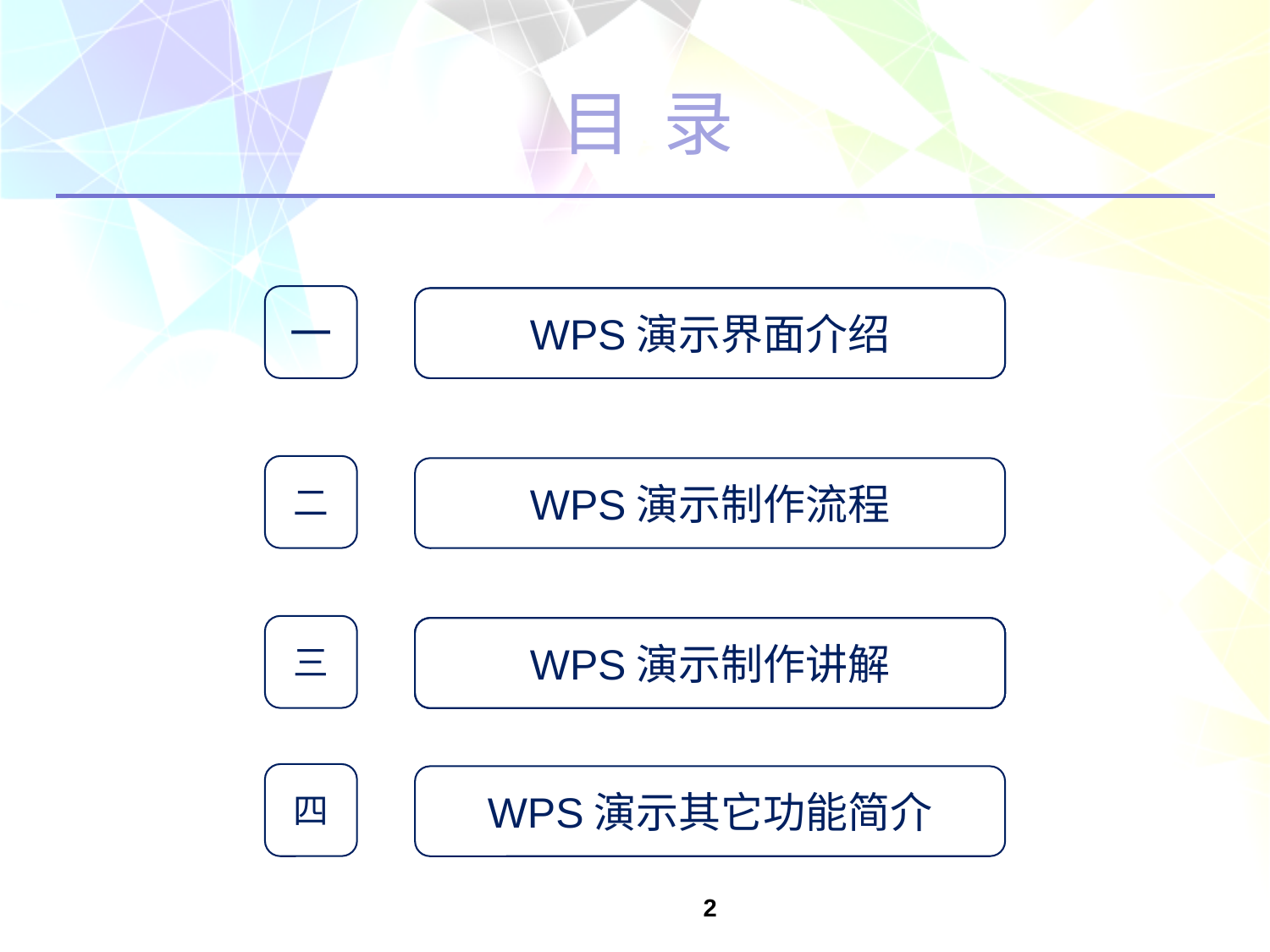

目  录
一
WPS演示制作流程及介绍
WPS演示界面介绍
二
WPS演示制作流程
三
WPS演示实例
WPS演示实例
WPS演示实例
WPS演示制作讲解
四
WPS演示其它功能简介
2